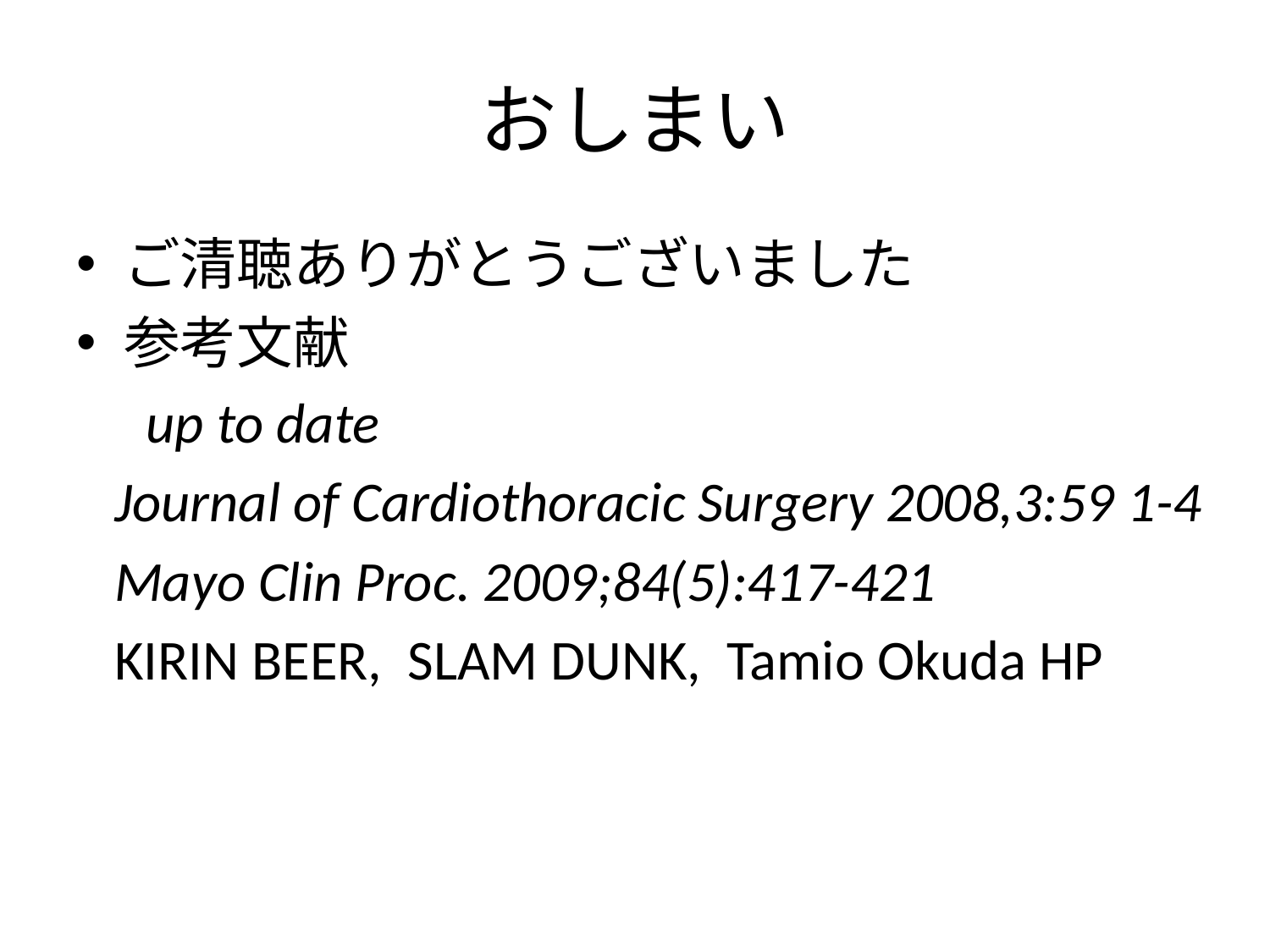

# おしまい
ご清聴ありがとうございました
参考文献
　up to date
   Journal of Cardiothoracic Surgery 2008,3:59 1-4
   Mayo Clin Proc. 2009;84(5):417-421
   KIRIN BEER,  SLAM DUNK,  Tamio Okuda HP